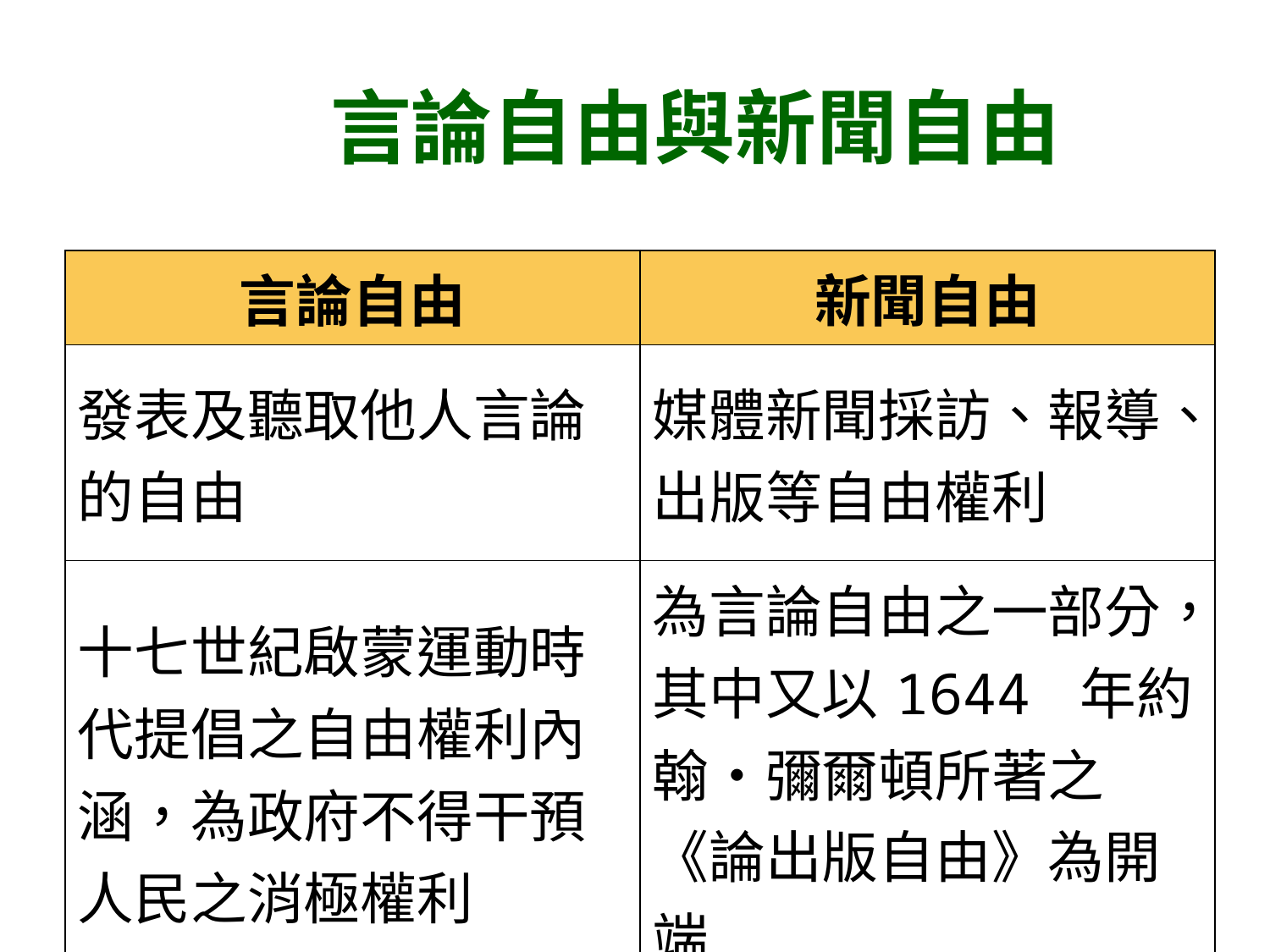

# 言論自由與新聞自由
| 言論自由 | 新聞自由 |
| --- | --- |
| 發表及聽取他人言論的自由 | 媒體新聞採訪、報導、出版等自由權利 |
| 十七世紀啟蒙運動時代提倡之自由權利內涵，為政府不得干預人民之消極權利 | 為言論自由之一部分，其中又以1644 年約翰‧彌爾頓所著之《論出版自由》為開端 |